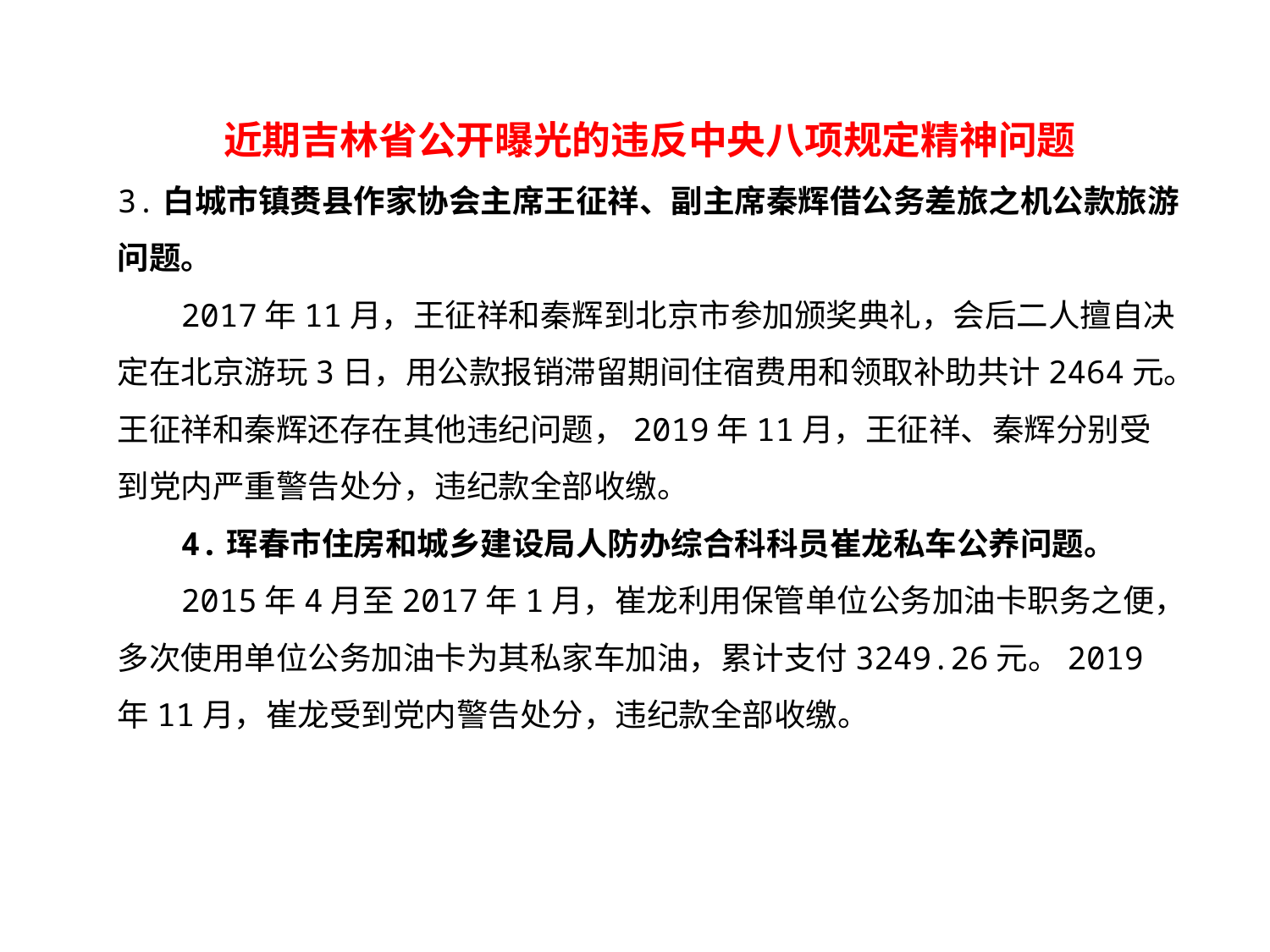

近期吉林省公开曝光的违反中央八项规定精神问题
3.白城市镇赉县作家协会主席王征祥、副主席秦辉借公务差旅之机公款旅游问题。
2017年11月，王征祥和秦辉到北京市参加颁奖典礼，会后二人擅自决定在北京游玩3日，用公款报销滞留期间住宿费用和领取补助共计2464元。王征祥和秦辉还存在其他违纪问题，2019年11月，王征祥、秦辉分别受到党内严重警告处分，违纪款全部收缴。
4.珲春市住房和城乡建设局人防办综合科科员崔龙私车公养问题。
2015年4月至2017年1月，崔龙利用保管单位公务加油卡职务之便，多次使用单位公务加油卡为其私家车加油，累计支付3249.26元。2019年11月，崔龙受到党内警告处分，违纪款全部收缴。